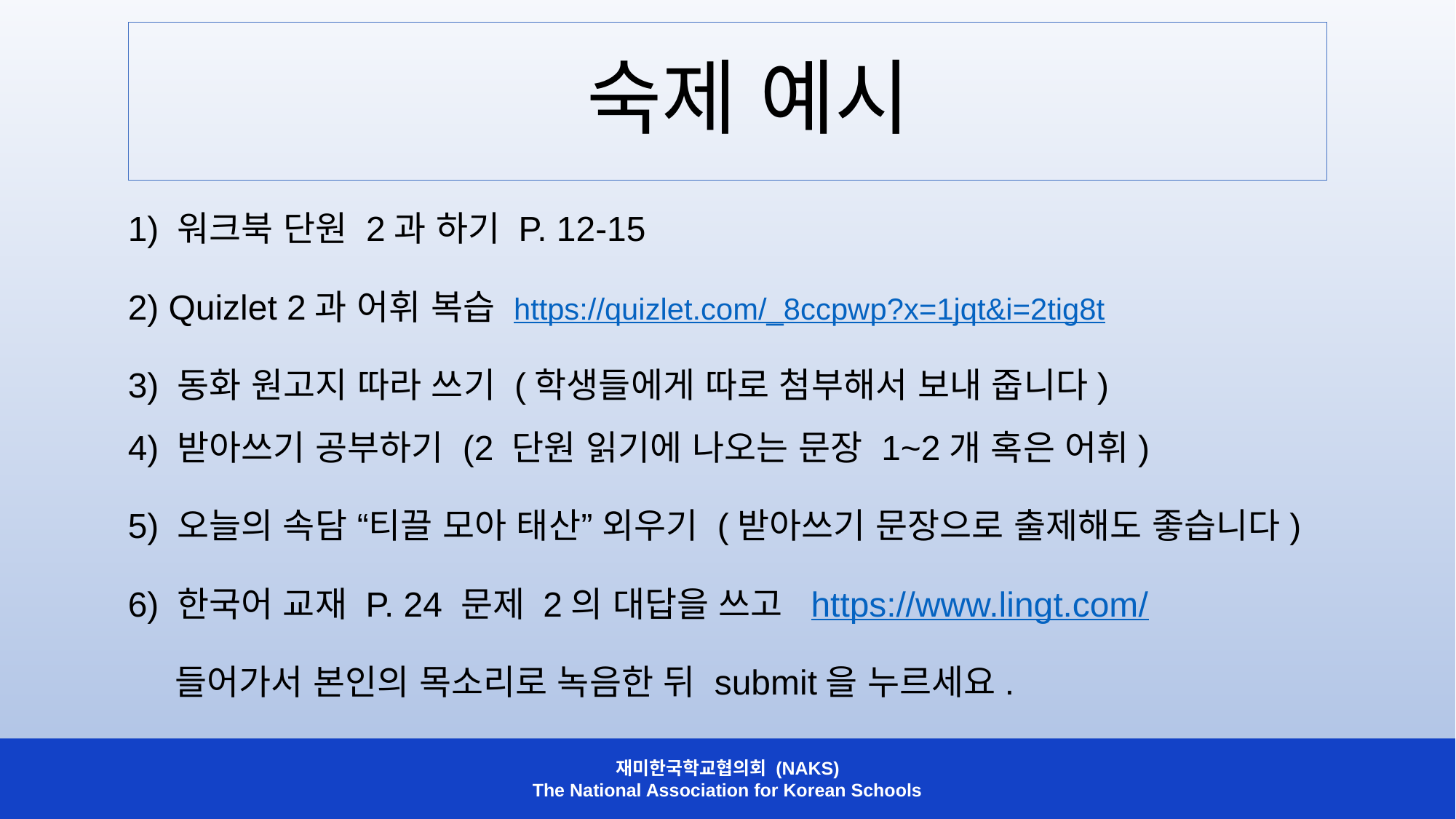

숙제 예시
1) 워크북 단원 2과 하기 P. 12-15
2) Quizlet 2과 어휘 복습 https://quizlet.com/_8ccpwp?x=1jqt&i=2tig8t
3) 동화 원고지 따라 쓰기 (학생들에게 따로 첨부해서 보내 줍니다)
4) 받아쓰기 공부하기 (2 단원 읽기에 나오는 문장 1~2개 혹은 어휘)
5) 오늘의 속담 “티끌 모아 태산” 외우기 (받아쓰기 문장으로 출제해도 좋습니다)
6) 한국어 교재 P. 24 문제 2의 대답을 쓰고  https://www.lingt.com/
    들어가서 본인의 목소리로 녹음한 뒤 submit을 누르세요.

재미한국학교협의회 (NAKS)
The National Association for Korean Schools